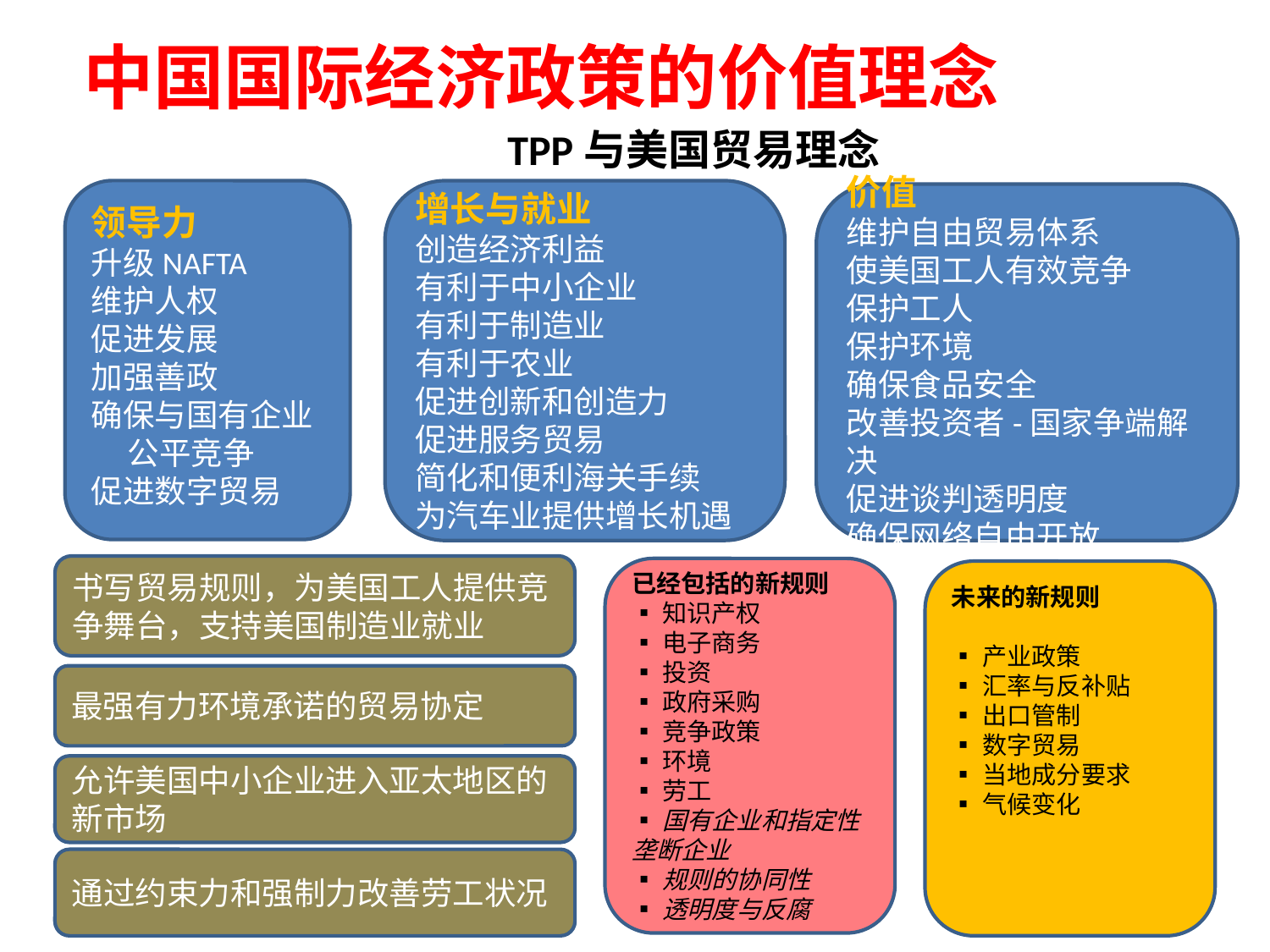

# 中国国际经济政策的价值理念
TPP与美国贸易理念
领导力
升级NAFTA
维护人权
促进发展
加强善政
确保与国有企业
    公平竞争
促进数字贸易
增长与就业
创造经济利益
有利于中小企业
有利于制造业
有利于农业
促进创新和创造力
促进服务贸易
简化和便利海关手续
为汽车业提供增长机遇
价值
维护自由贸易体系
使美国工人有效竞争
保护工人
保护环境
确保食品安全
改善投资者-国家争端解决
促进谈判透明度
确保网络自由开放
书写贸易规则，为美国工人提供竞争舞台，支持美国制造业就业
已经包括的新规则
▪知识产权
▪电子商务
▪投资
▪政府采购
▪竞争政策
▪环境
▪劳工
▪国有企业和指定性垄断企业
▪规则的协同性
▪透明度与反腐
未来的新规则

▪产业政策
▪汇率与反补贴
▪出口管制
▪数字贸易
▪当地成分要求
▪气候变化

最强有力环境承诺的贸易协定
允许美国中小企业进入亚太地区的新市场
通过约束力和强制力改善劳工状况
35